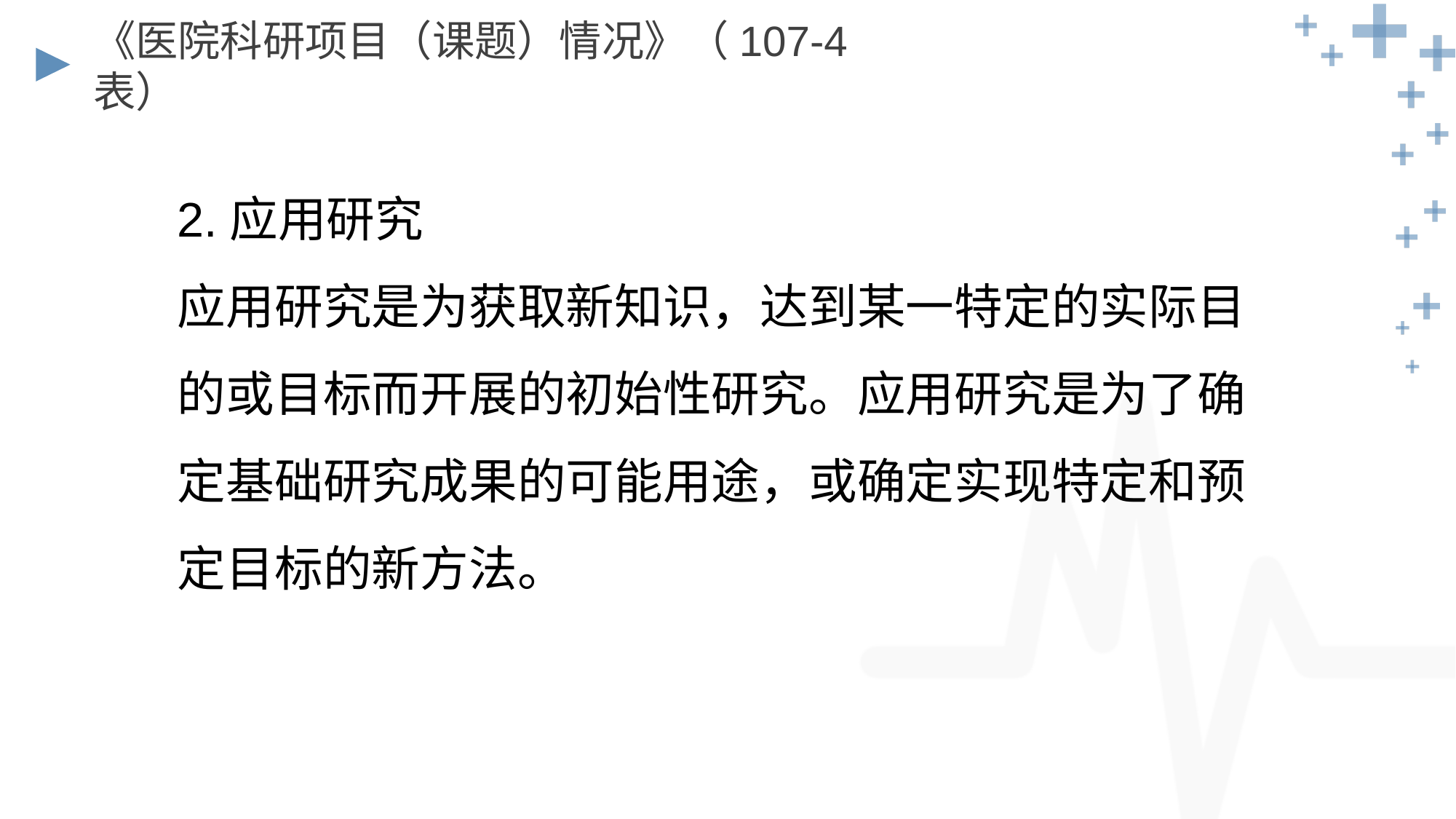

《医院科研项目（课题）情况》（107-4表）

2.应用研究
应用研究是为获取新知识，达到某一特定的实际目的或目标而开展的初始性研究。应用研究是为了确定基础研究成果的可能用途，或确定实现特定和预定目标的新方法。